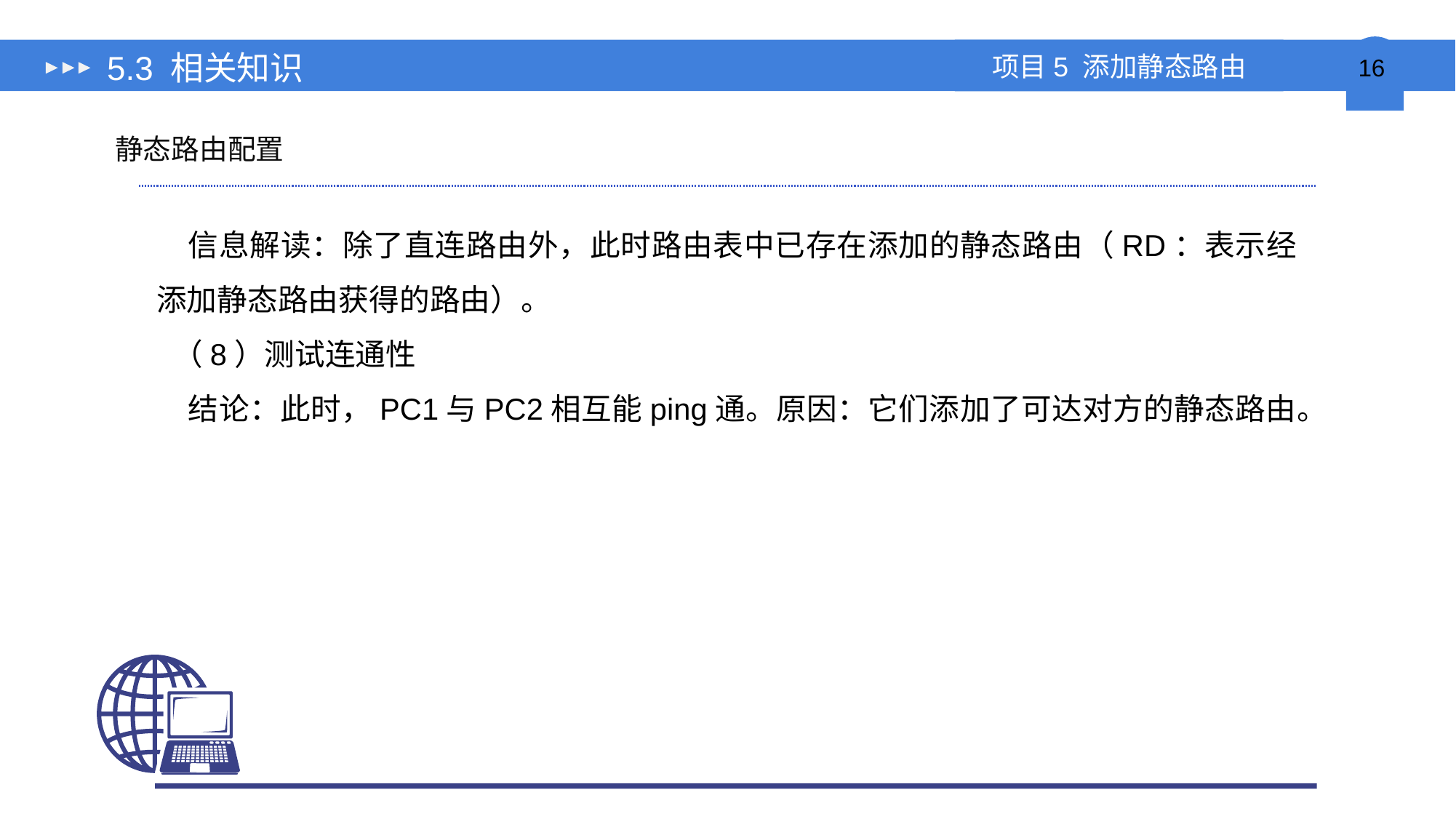

# 5.3 相关知识
静态路由配置

信息解读：除了直连路由外，此时路由表中已存在添加的静态路由（RD：表示经添加静态路由获得的路由）。
（8）测试连通性
结论：此时，PC1与PC2相互能ping通。原因：它们添加了可达对方的静态路由。